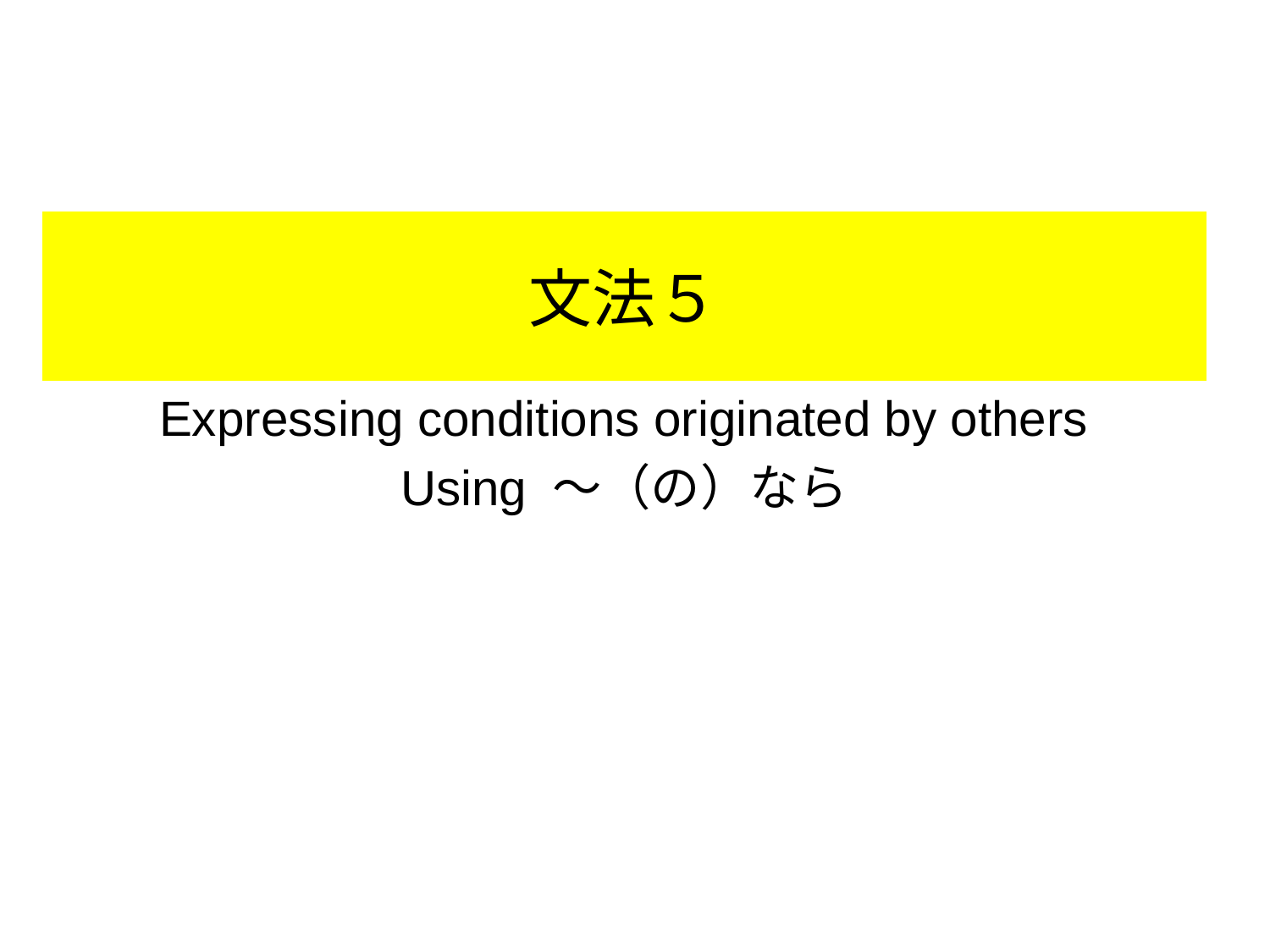

# 文法５
Expressing conditions originated by others
Using ～（の）なら